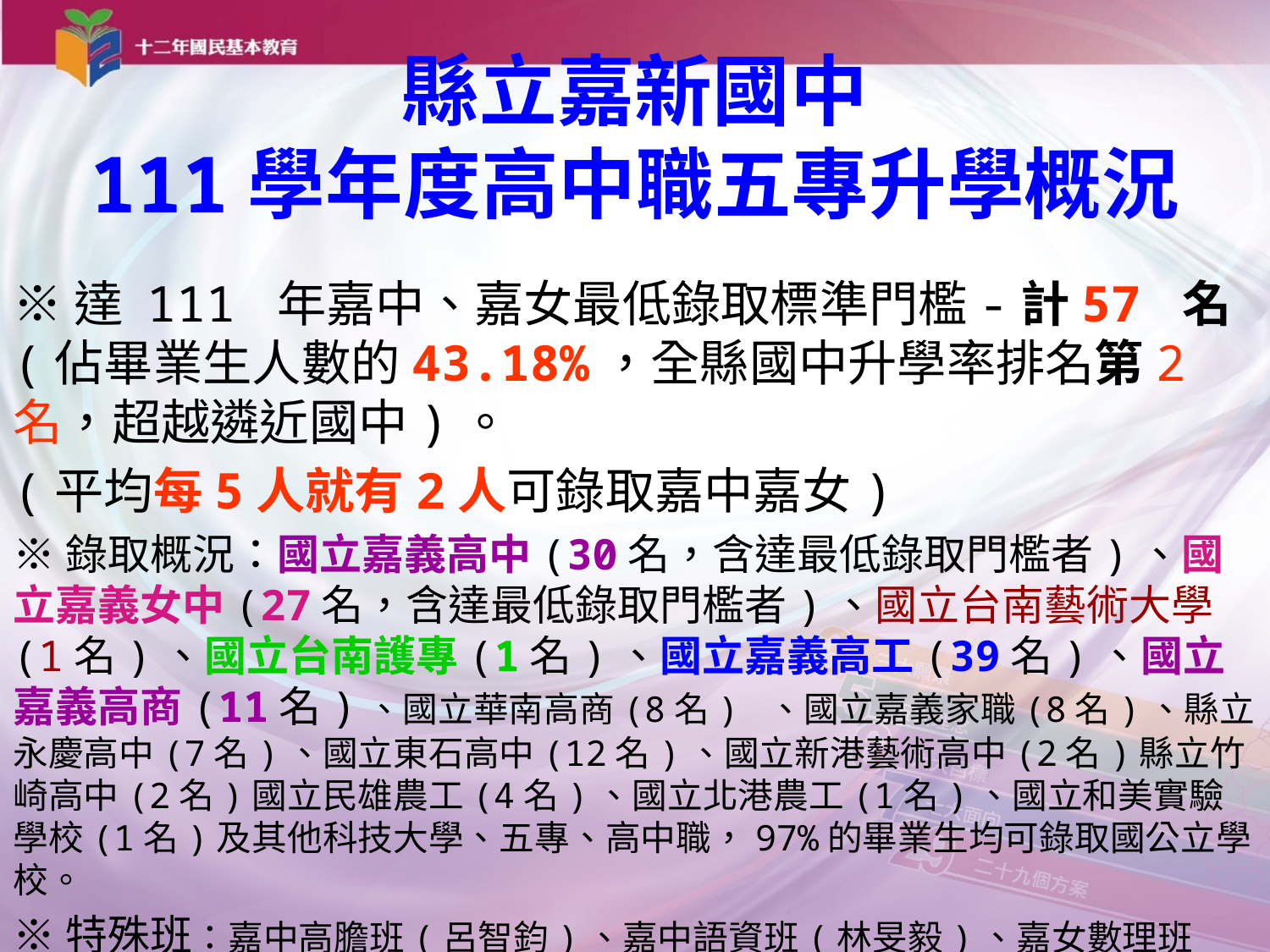

# 縣立嘉新國中 111學年度高中職五專升學概況
※達 111 年嘉中、嘉女最低錄取標準門檻-計57 名(佔畢業生人數的43.18%，全縣國中升學率排名第2名，超越遴近國中)。
(平均每5人就有2人可錄取嘉中嘉女)
※錄取概況：國立嘉義高中(30名，含達最低錄取門檻者)、國立嘉義女中(27名，含達最低錄取門檻者)、國立台南藝術大學(1名)、國立台南護專(1名)、國立嘉義高工(39名)、國立嘉義高商(11名)、國立華南高商(8名) 、國立嘉義家職(8名)、縣立永慶高中(7名)、國立東石高中(12名)、國立新港藝術高中(2名)縣立竹崎高中(2名)國立民雄農工(4名)、國立北港農工(1名)、國立和美實驗學校(1名)及其他科技大學、五專、高中職，97%的畢業生均可錄取國公立學校。
※特殊班：嘉中高膽班(呂智鈞)、嘉中語資班(林旻毅)、嘉女數理班(李靖雅)